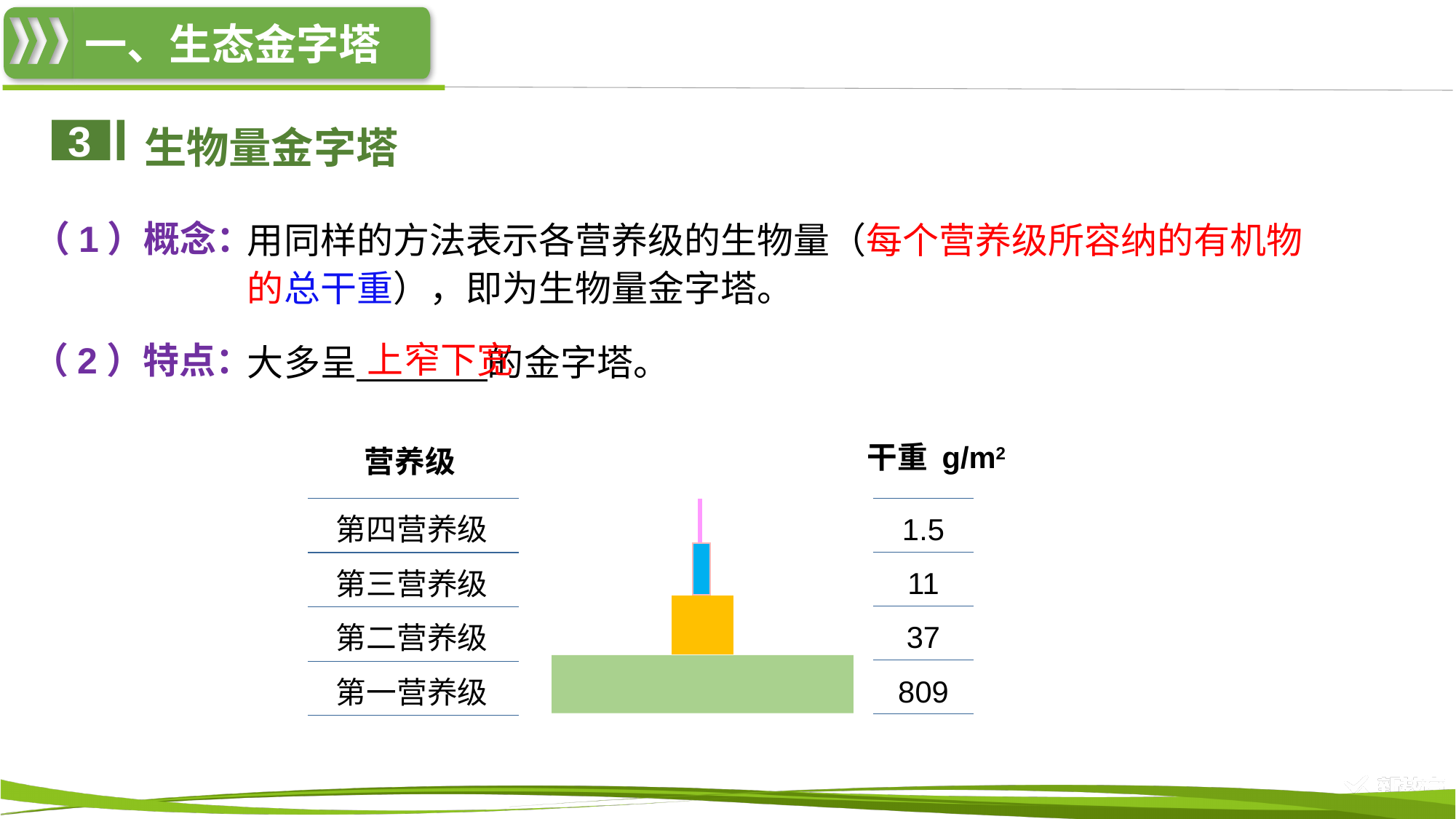

生物量金字塔
3
用同样的方法表示各营养级的生物量（每个营养级所容纳的有机物的总干重），即为生物量金字塔。
（1）概念：
上窄下宽
（2）特点：
大多呈                的金字塔。
干重 g/m2
营养级
第四营养级
1.5

11
第三营养级

37
第二营养级

809
第一营养级